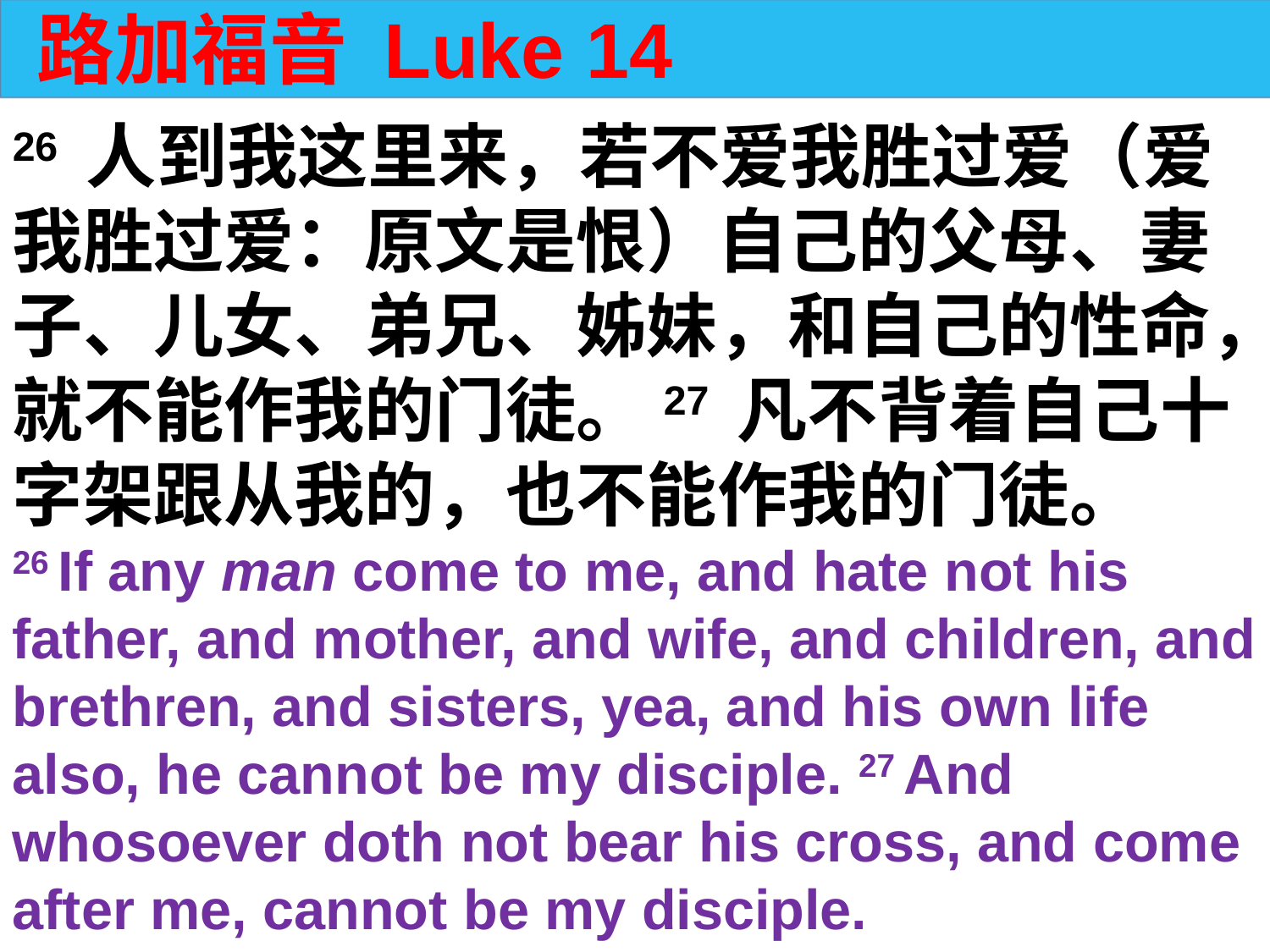

路加福音 Luke 14
26 人到我这里来，若不爱我胜过爱（爱我胜过爱：原文是恨）自己的父母、妻子、儿女、弟兄、姊妹，和自己的性命，就不能作我的门徒。27 凡不背着自己十字架跟从我的，也不能作我的门徒。
26 If any man come to me, and hate not his father, and mother, and wife, and children, and brethren, and sisters, yea, and his own life also, he cannot be my disciple. 27 And whosoever doth not bear his cross, and come after me, cannot be my disciple.